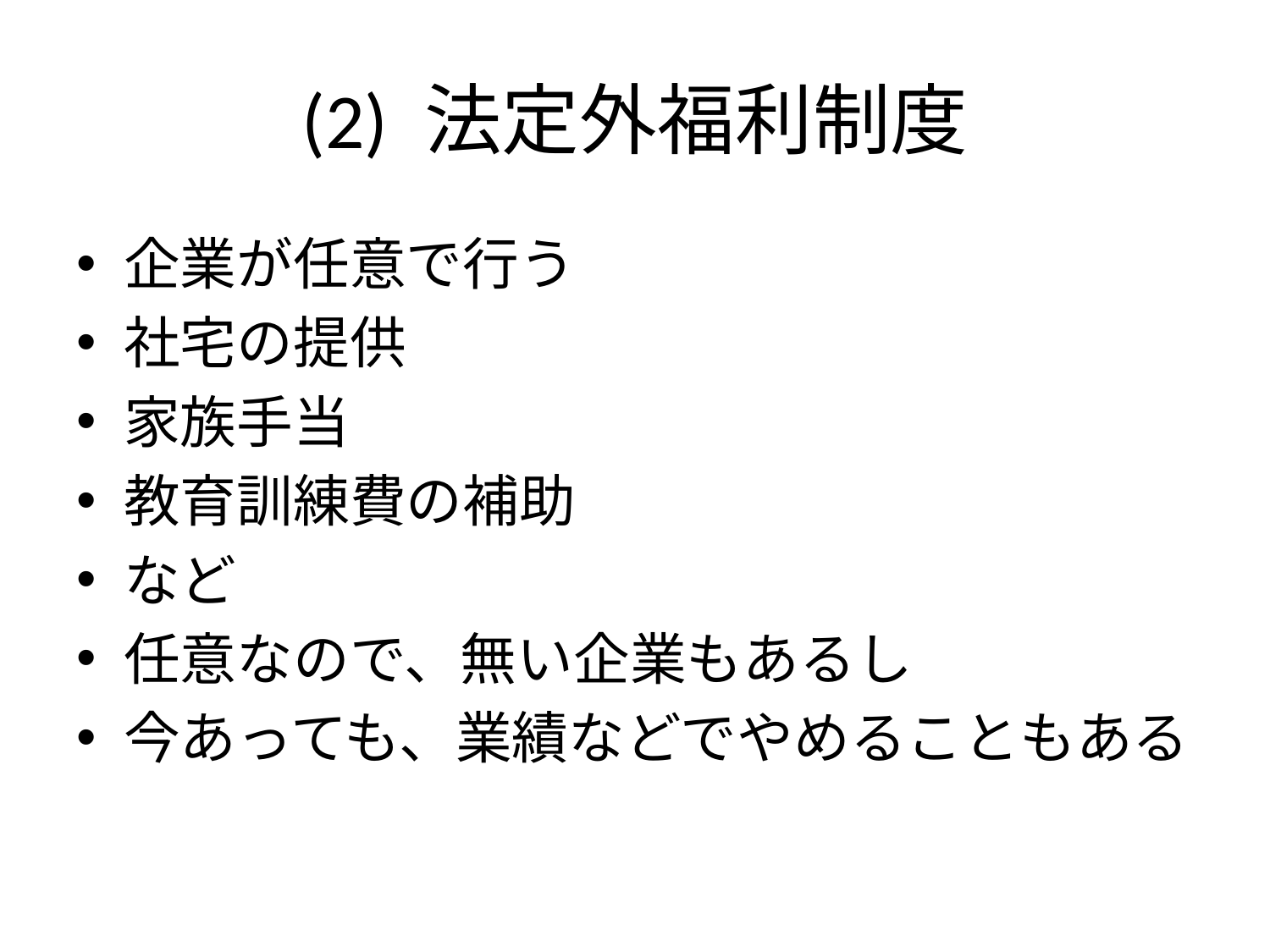

# (2) 法定外福利制度
企業が任意で行う
社宅の提供
家族手当
教育訓練費の補助
など
任意なので、無い企業もあるし
今あっても、業績などでやめることもある